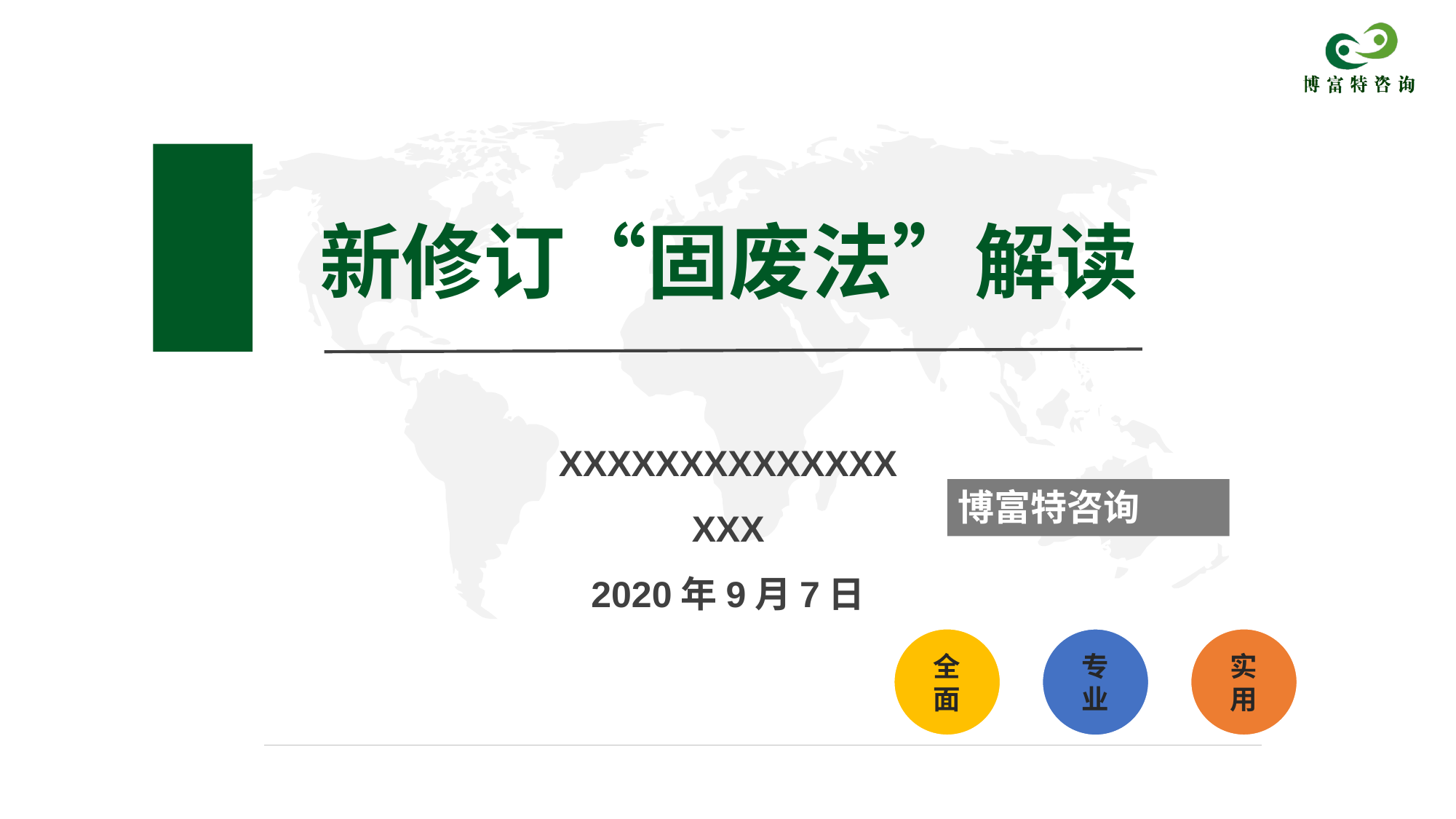

新修订“固废法”解读
XXXXXXXXXXXXXX
XXX
2020年9月7日

博富特咨询
全面
实用
专业